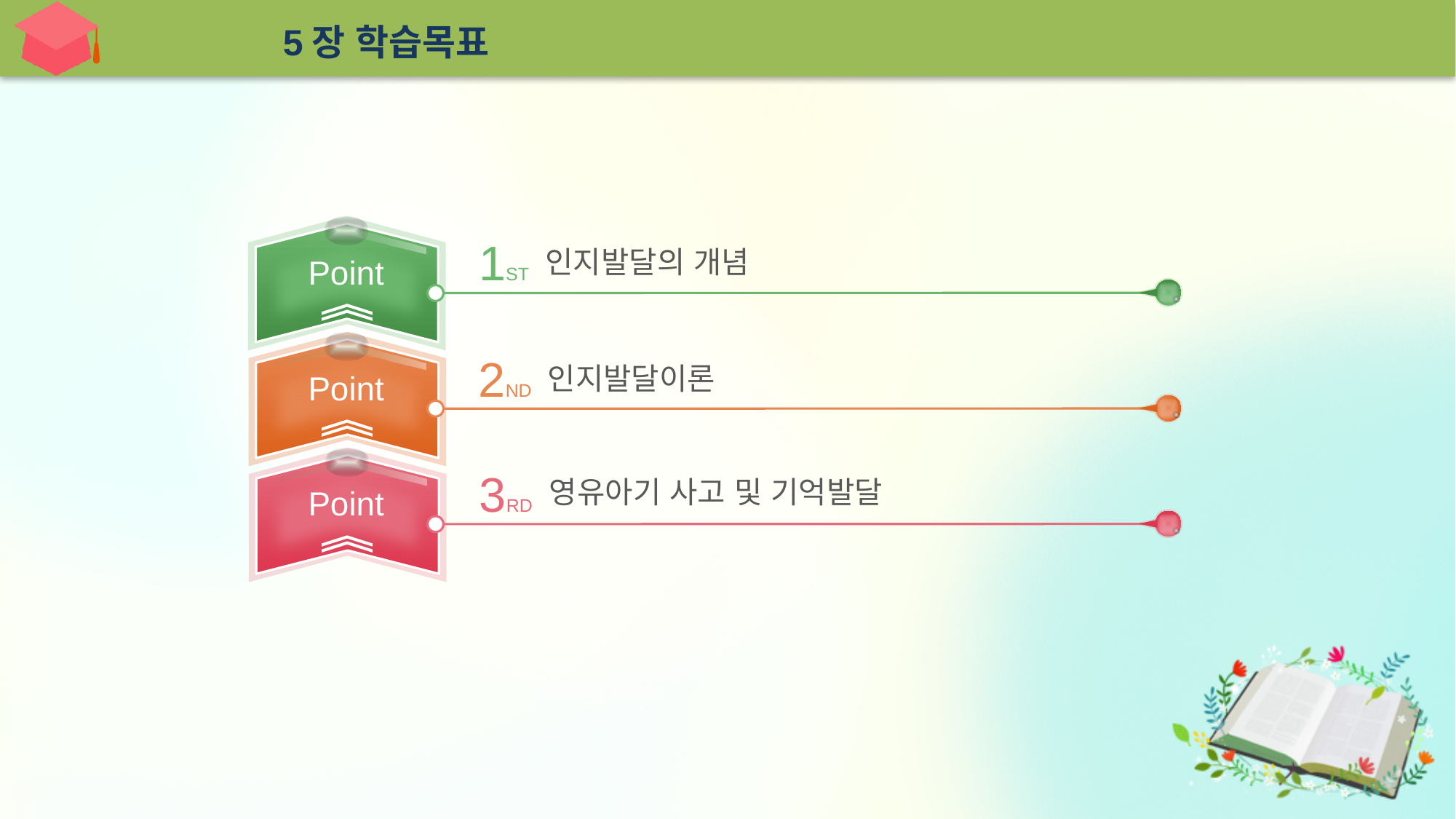

5장 학습목표

1ST
인지발달의 개념
Point

2ND
인지발달이론
Point

3RD
영유아기 사고 및 기억발달
Point